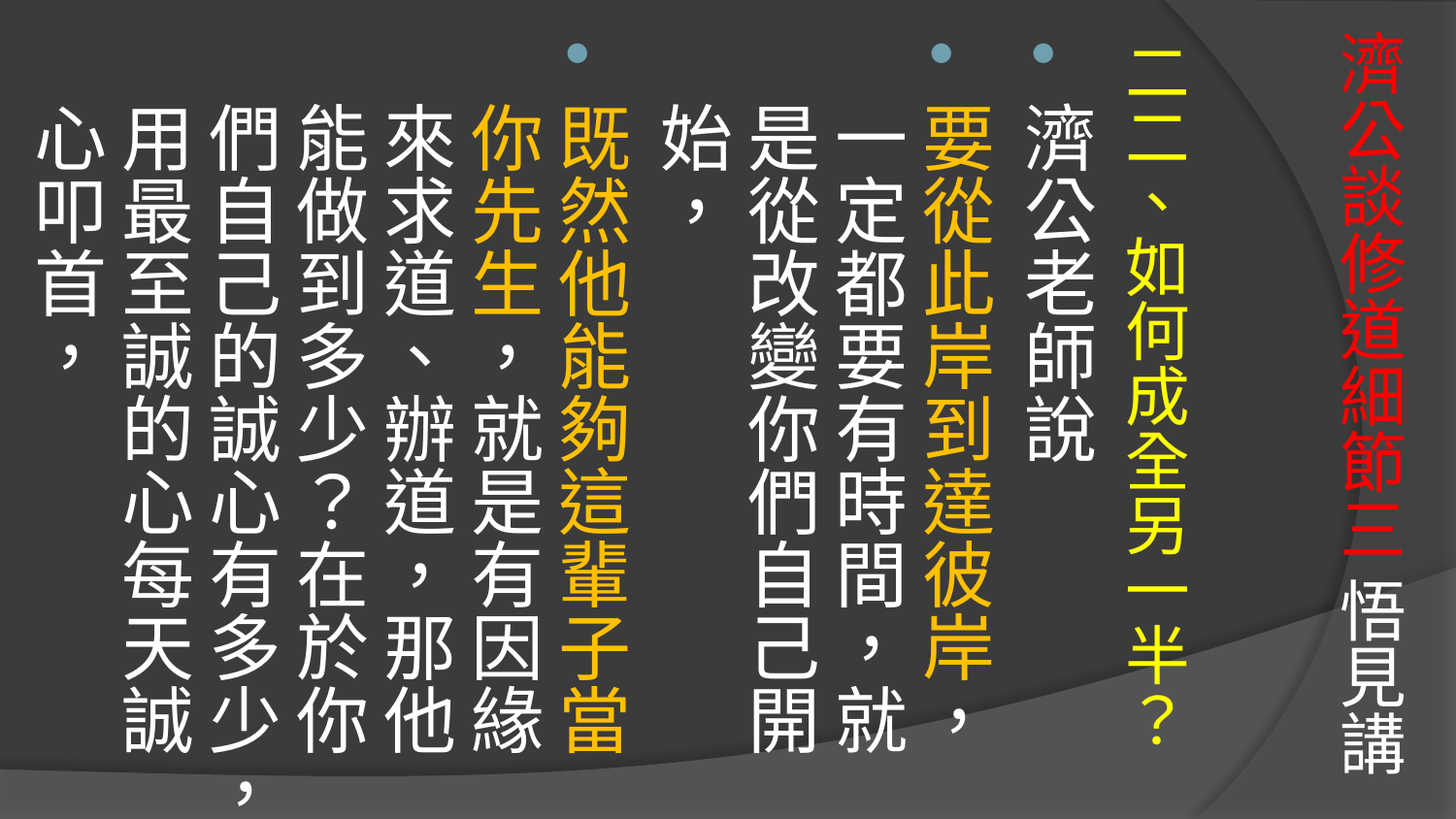

二二、如何成全另一半？
濟公老師說
要從此岸到達彼岸，一定都要有時間，就是從改變你們自己開始，
既然他能夠這輩子當你先生，就是有因緣來求道、辦道，那他能做到多少？在於你們自己的誠心有多少，用最至誠的心每天誠心叩首，
# 濟公談修道細節三 悟見講